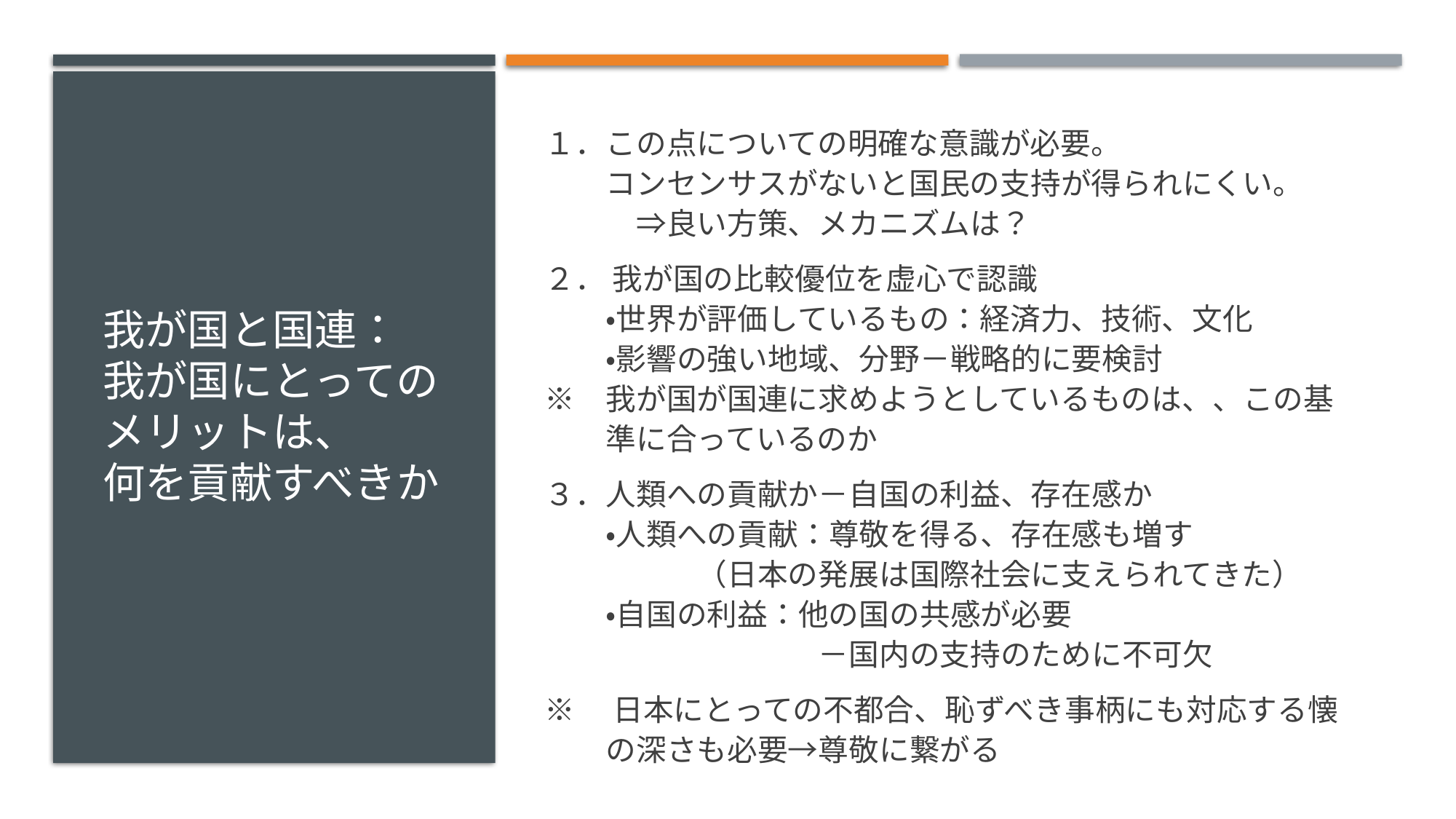

１．この点についての明確な意識が必要。
　　コンセンサスがないと国民の支持が得られにくい。
　　　⇒良い方策、メカニズムは？
２． 我が国の比較優位を虚心で認識
　　・世界が評価しているもの：経済力、技術、文化
　　・影響の強い地域、分野－戦略的に要検討
※　我が国が国連に求めようとしているものは、、この基
　　準に合っているのか
３．人類への貢献か－自国の利益、存在感か
　　・人類への貢献：尊敬を得る、存在感も増す
　　　　　（日本の発展は国際社会に支えられてきた）
　　・自国の利益：他の国の共感が必要
　　　　　　　　　－国内の支持のために不可欠
※　日本にとっての不都合、恥ずべき事柄にも対応する懐
　　の深さも必要→尊敬に繋がる
# 我が国と国連： 我が国にとってのメリットは、 何を貢献すべきか